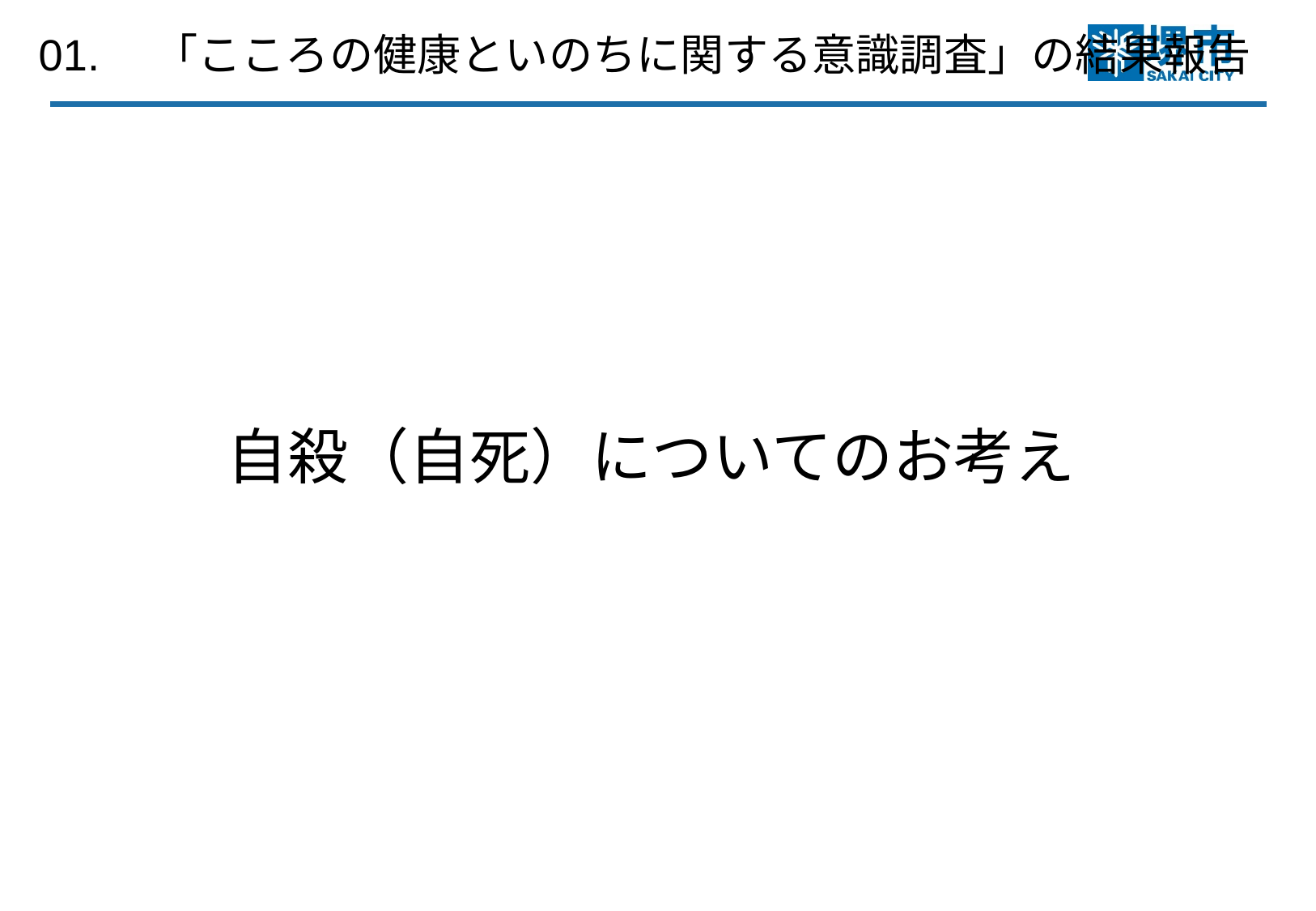

01.　「こころの健康といのちに関する意識調査」の結果報告

自殺（自死）についてのお考え